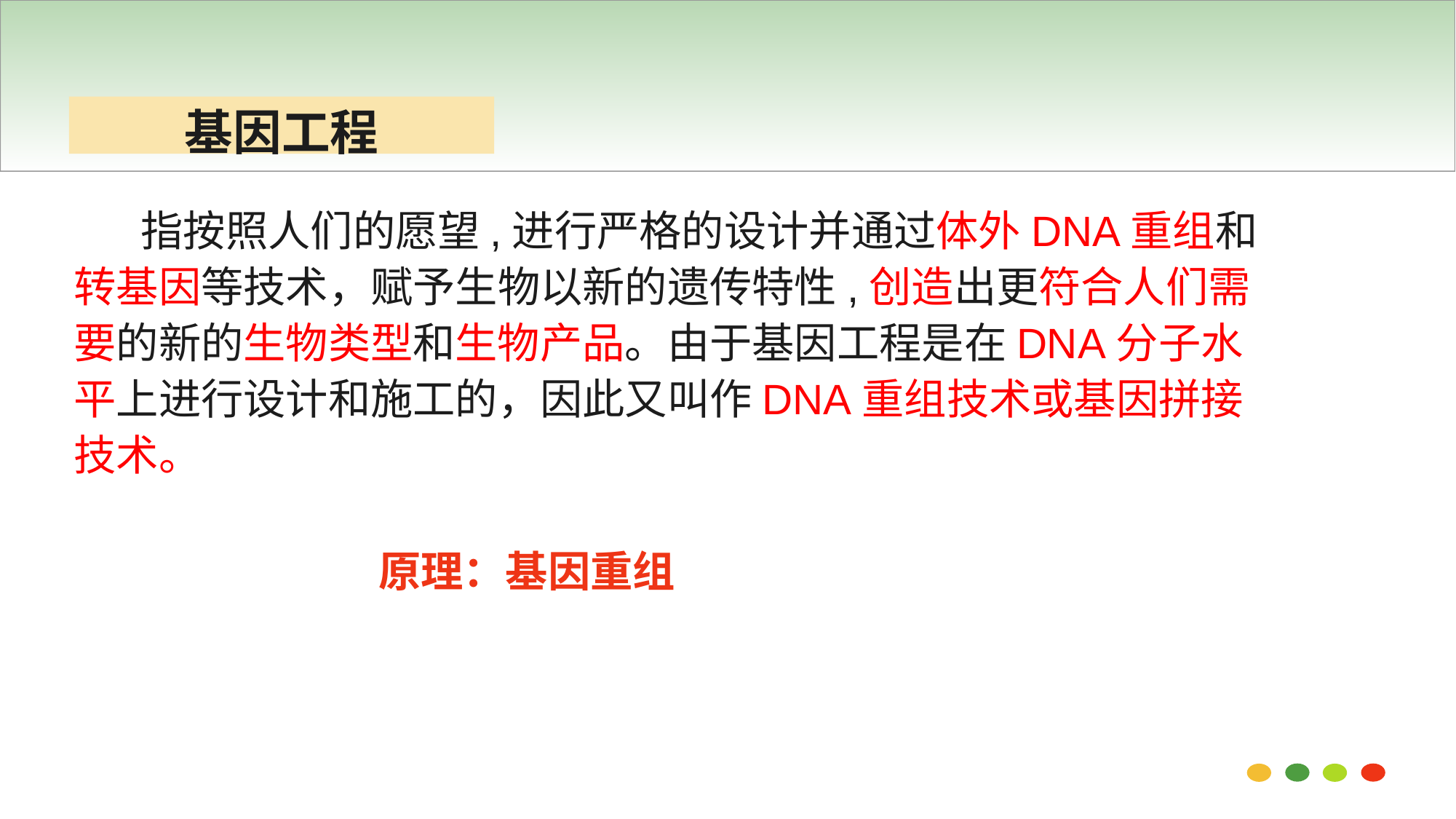

基因工程
      指按照人们的愿望,进行严格的设计并通过体外DNA重组和转基因等技术，赋予生物以新的遗传特性,创造出更符合人们需要的新的生物类型和生物产品。由于基因工程是在DNA分子水平上进行设计和施工的，因此又叫作DNA重组技术或基因拼接技术。
原理：基因重组